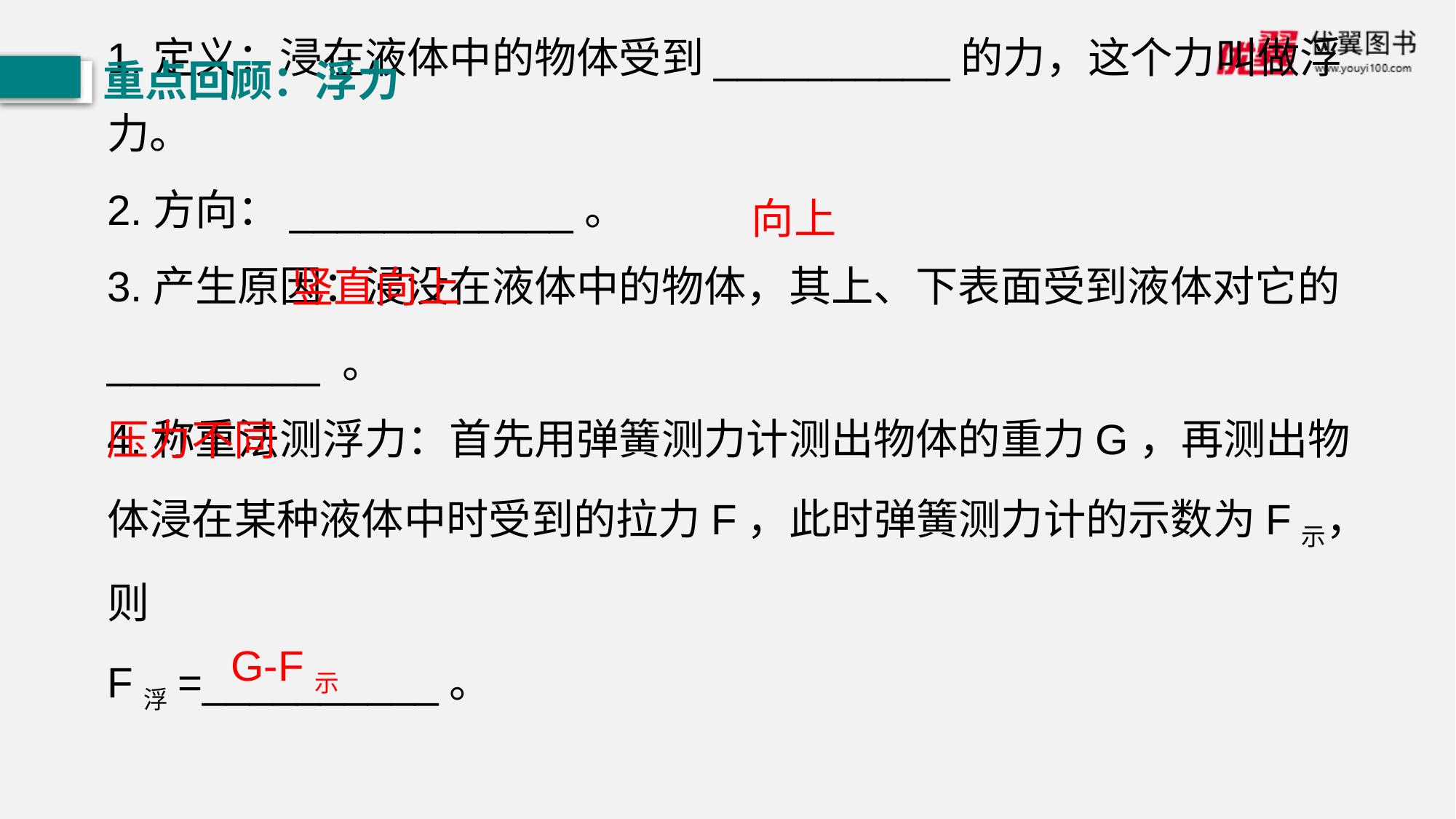

重点回顾：浮力

1.定义：浸在液体中的物体受到__________的力，这个力叫做浮力。
2.方向：____________。
3.产生原因：浸没在液体中的物体，其上、下表面受到液体对它的_________ 。
4.称重法测浮力：首先用弹簧测力计测出物体的重力G，再测出物体浸在某种液体中时受到的拉力F，此时弹簧测力计的示数为F示，则
F浮=__________。
向上
竖直向上
压力不同
G-F示